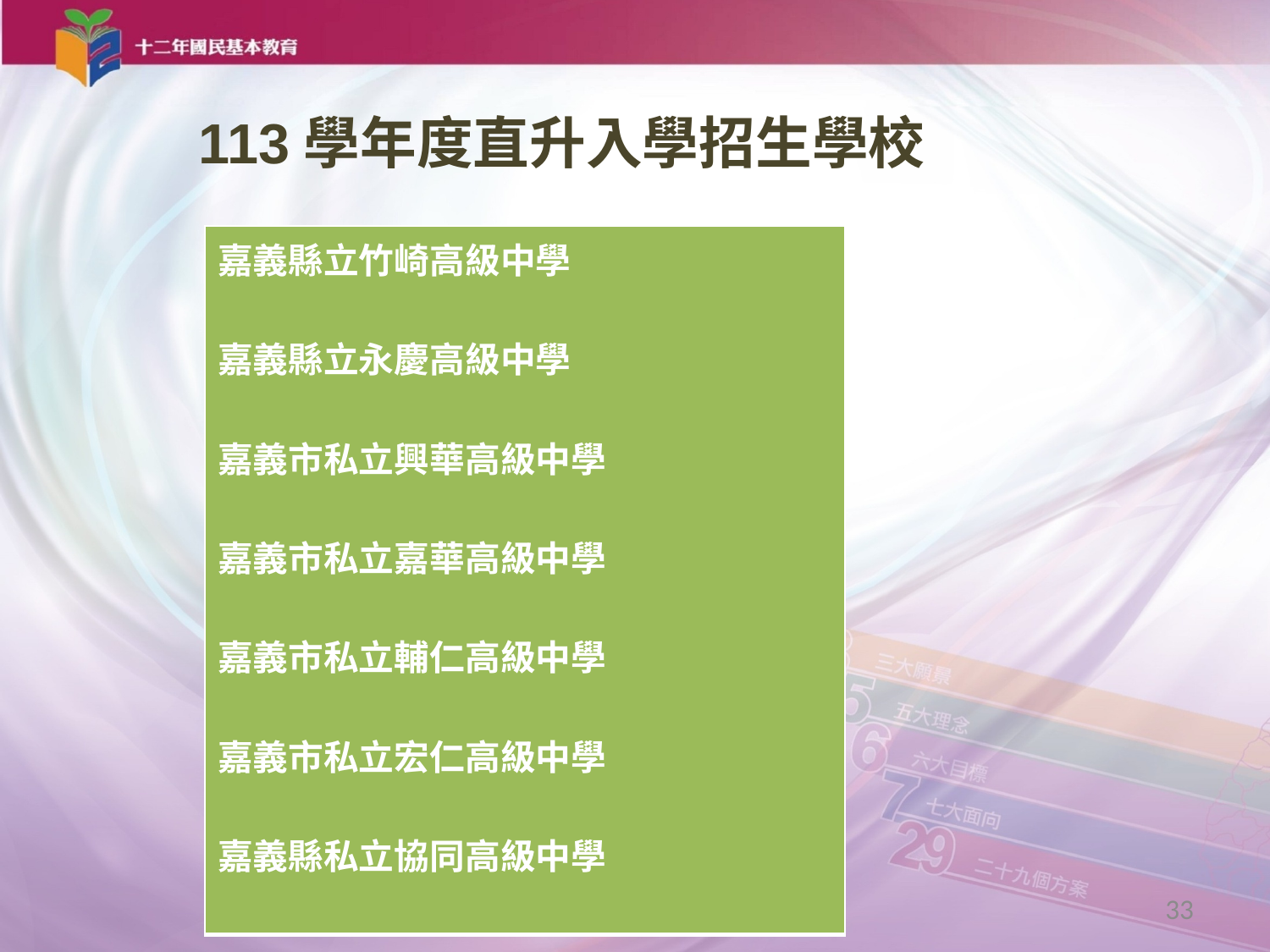

# 113學年度直升入學招生學校
| 嘉義縣立竹崎高級中學 嘉義縣立永慶高級中學 嘉義市私立興華高級中學 嘉義市私立嘉華高級中學 嘉義市私立輔仁高級中學 嘉義市私立宏仁高級中學 嘉義縣私立協同高級中學 |
| --- |
33